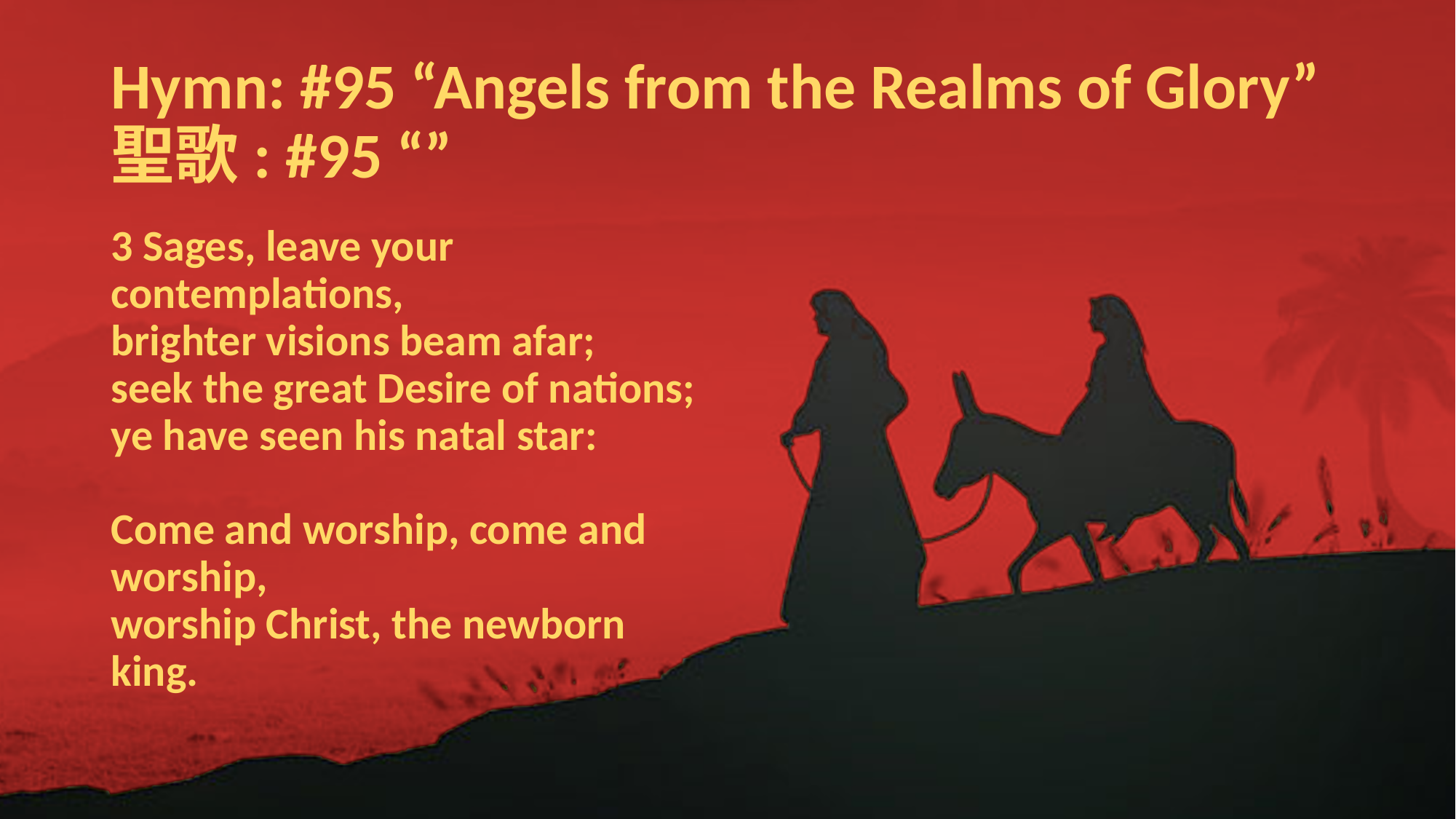

# Hymn: #95 “Angels from the Realms of Glory” 聖歌: #95 “”
3 Sages, leave your contemplations,
brighter visions beam afar;
seek the great Desire of nations;
ye have seen his natal star:
Come and worship, come and worship,
worship Christ, the newborn king.